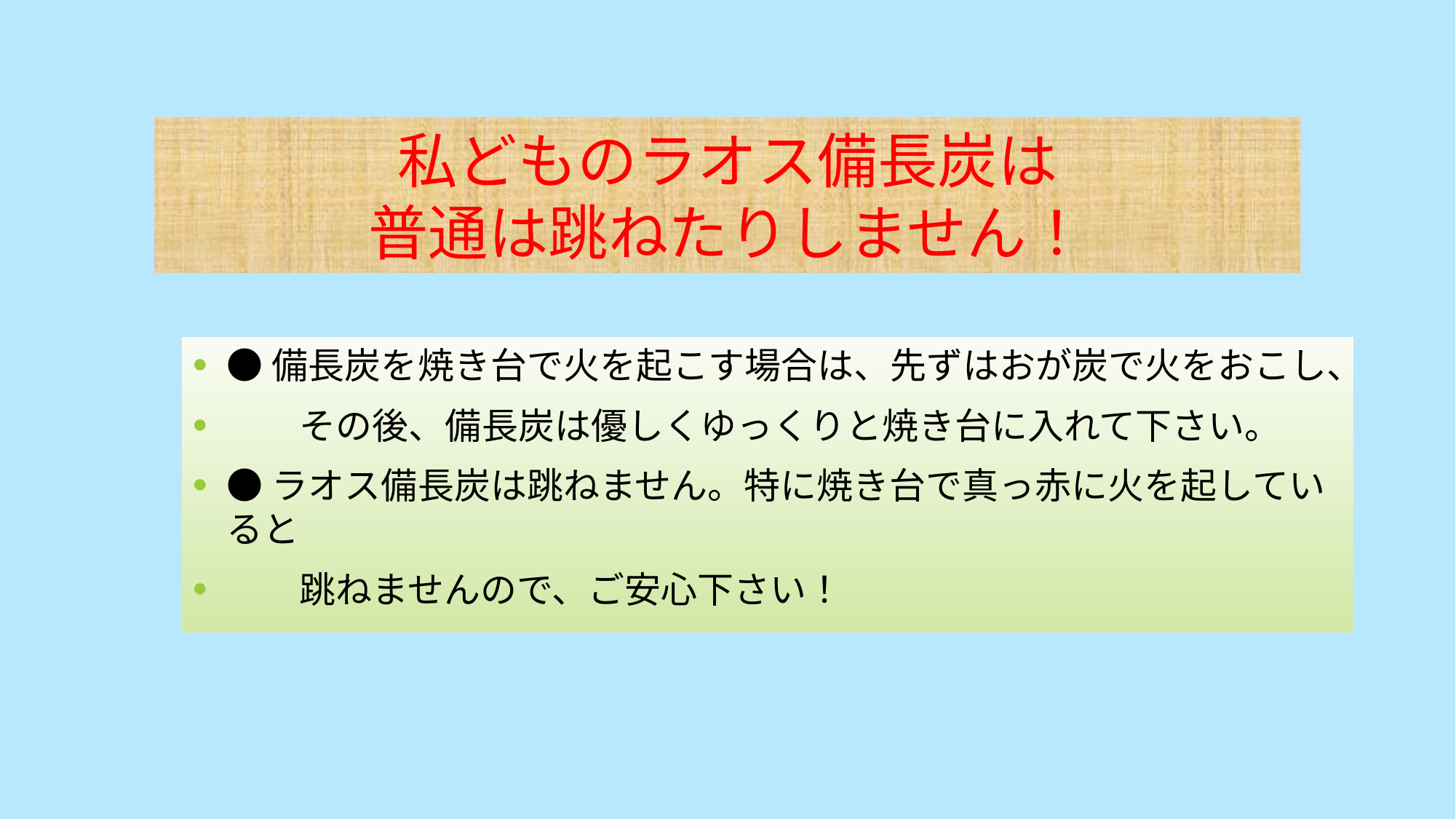

# 私どものラオス備長炭は 普通は跳ねたりしません！
●備長炭を焼き台で火を起こす場合は、先ずはおが炭で火をおこし、
　　その後、備長炭は優しくゆっくりと焼き台に入れて下さい。
●ラオス備長炭は跳ねません。特に焼き台で真っ赤に火を起していると
　　跳ねませんので、ご安心下さい！